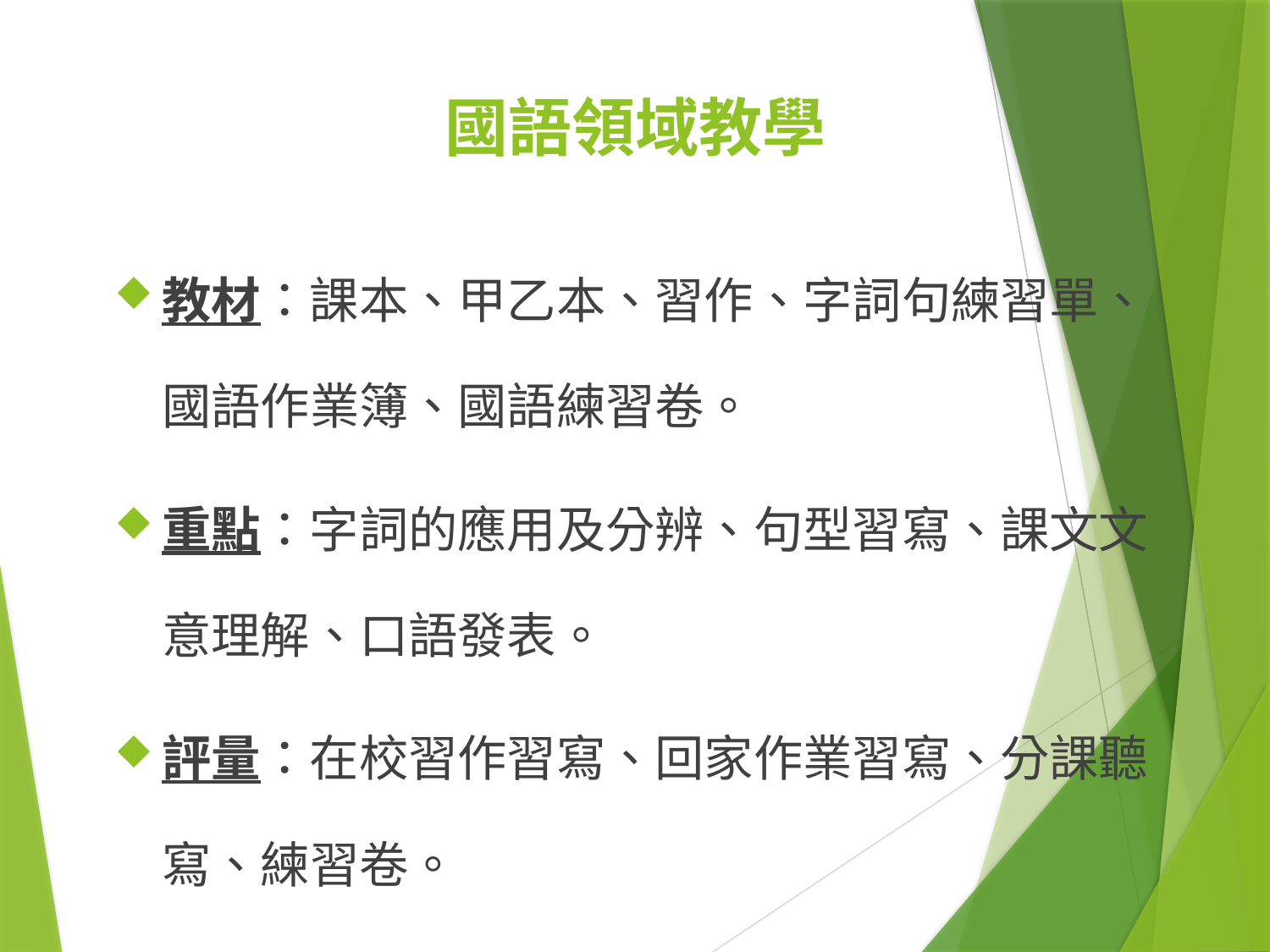

# 國語領域教學
教材：課本、甲乙本、習作、字詞句練習單、國語作業簿、國語練習卷。
重點：字詞的應用及分辨、句型習寫、課文文意理解、口語發表。
評量：在校習作習寫、回家作業習寫、分課聽寫、練習卷。